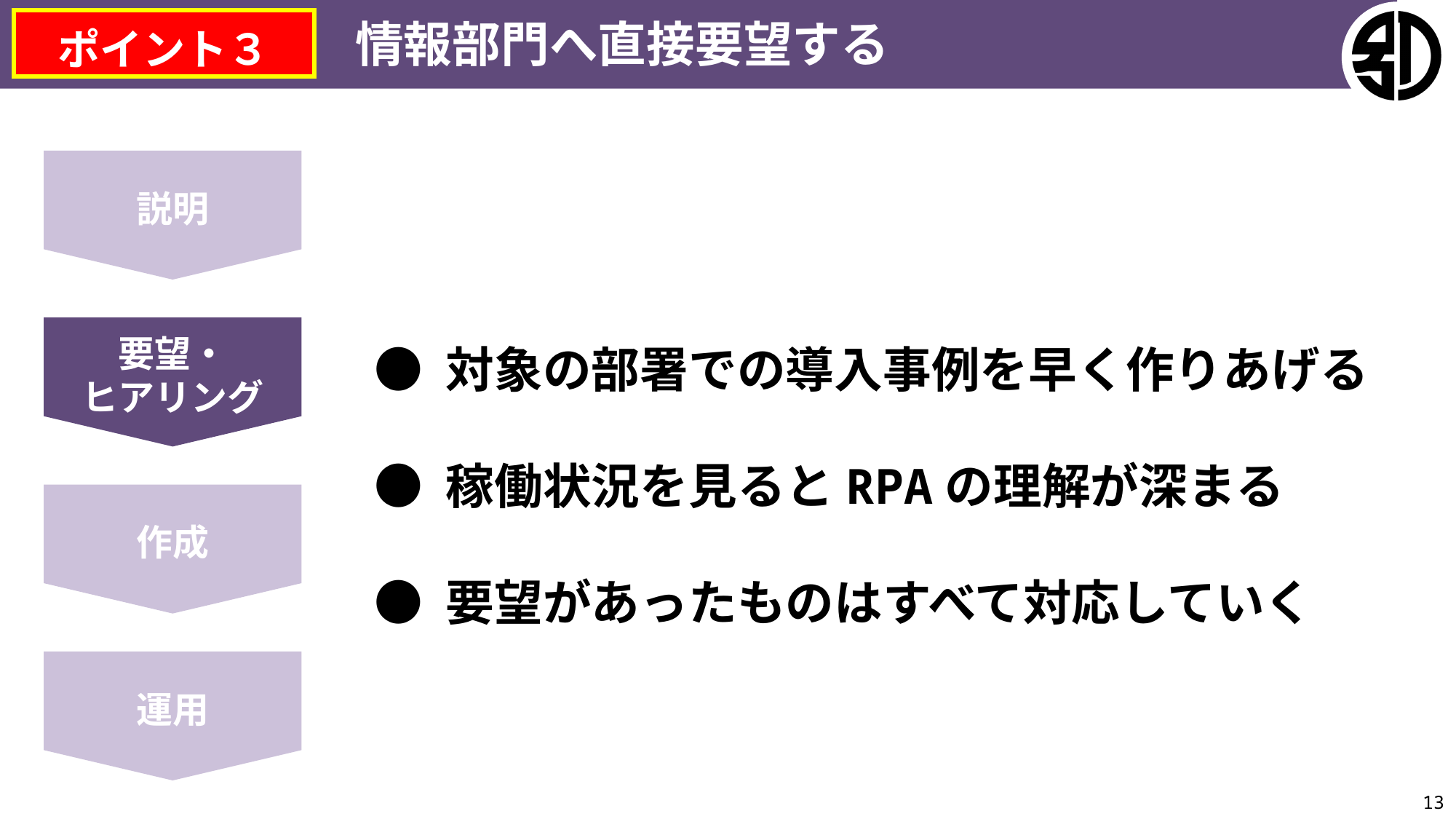

情報部門へ直接要望する
ポイント３
説明
要望・
ヒアリング
● 対象の部署での導入事例を早く作りあげる
● 稼働状況を見るとRPAの理解が深まる
● 要望があったものはすべて対応していく
作成
運用